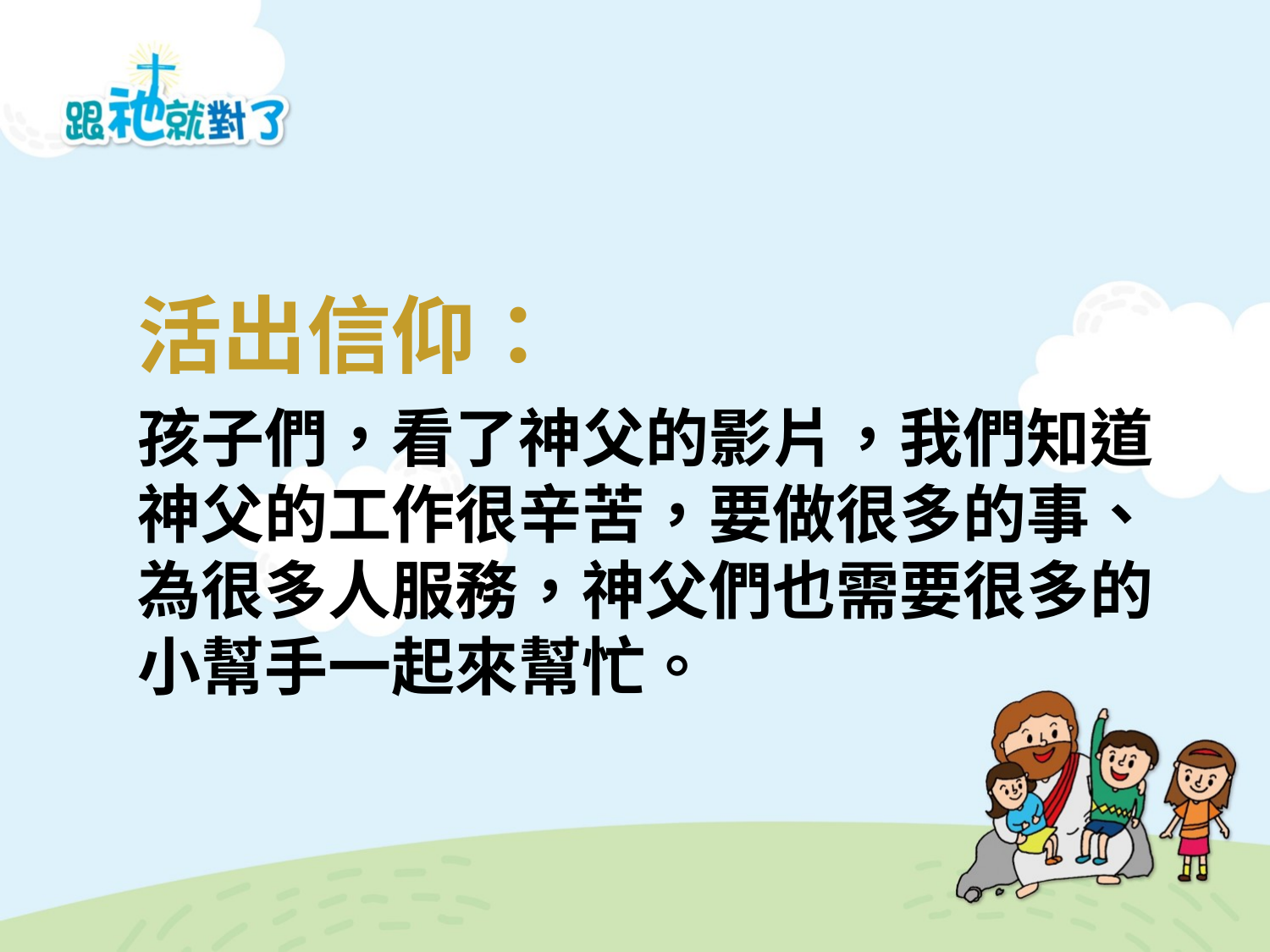

活出信仰：
孩子們，看了神父的影片，我們知道神父的工作很辛苦，要做很多的事、為很多人服務，神父們也需要很多的小幫手一起來幫忙。